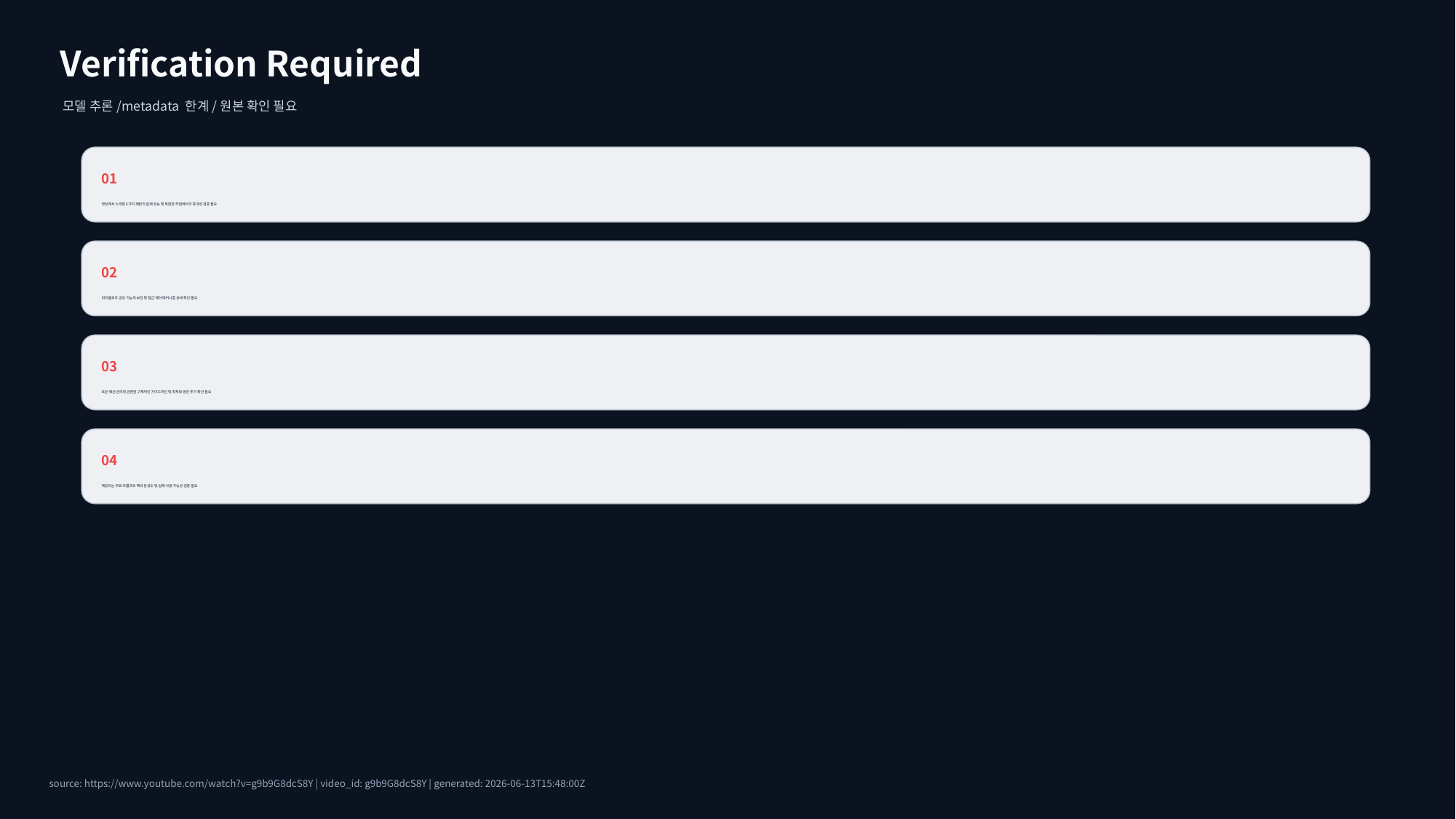

Verification Required
모델 추론/metadata 한계/원본 확인 필요

01
영상에서 소개된 6가지 패턴의 실제 성능 및 복잡한 작업에서의 효과성 검증 필요

02
워크플로우 공유 기능의 보안 및 접근 제어 메커니즘 상세 확인 필요

03
토큰 예산 관리와 관련된 구체적인 가이드라인 및 최적화 방안 추가 확인 필요

04
제공되는 무료 프롬프트 팩의 완성도 및 실제 사용 가능성 검증 필요
source: https://www.youtube.com/watch?v=g9b9G8dcS8Y | video_id: g9b9G8dcS8Y | generated: 2026-06-13T15:48:00Z